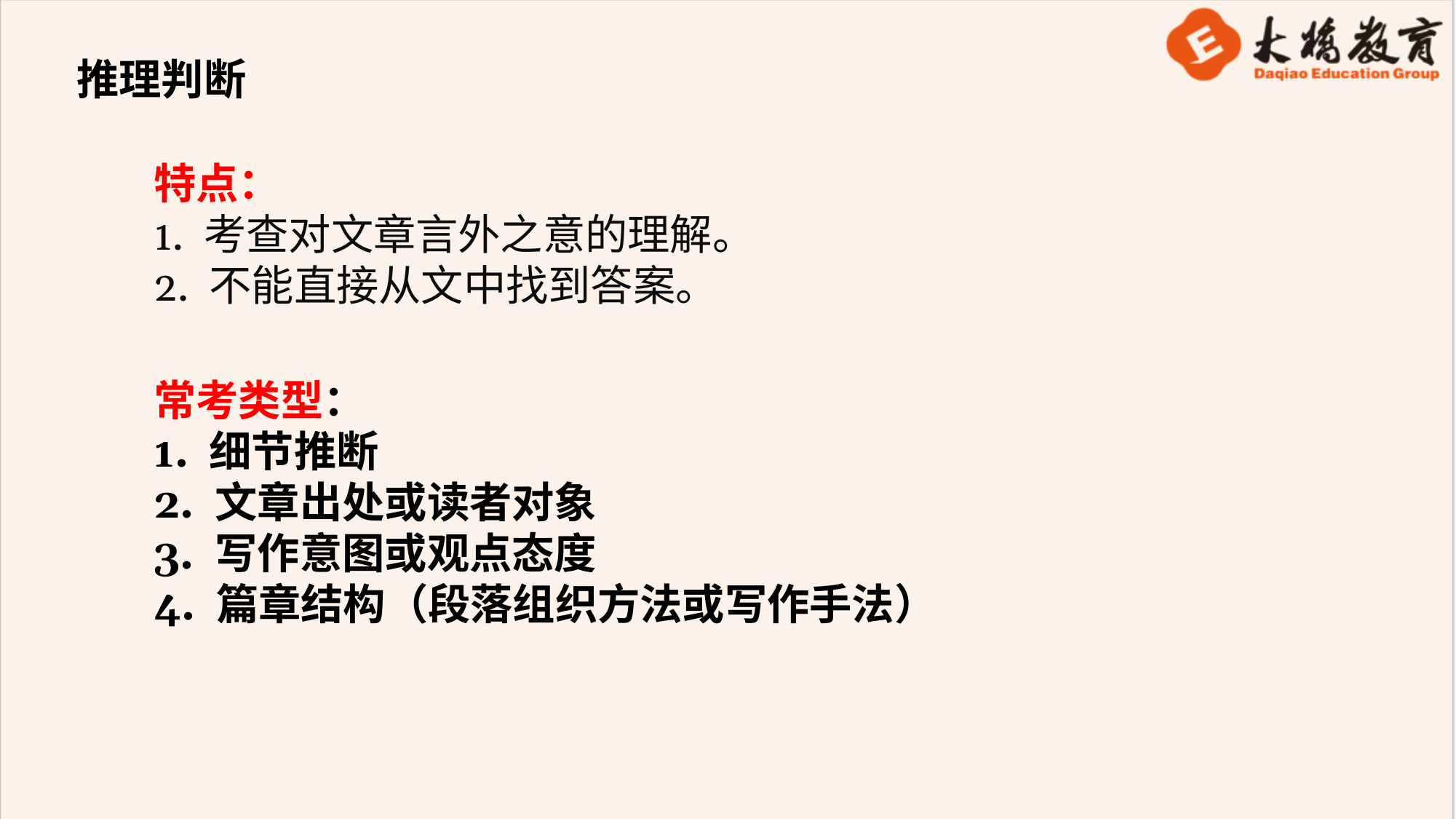

推理判断
特点：
1. 考查对文章言外之意的理解。
2. 不能直接从文中找到答案。
常考类型：
1. 细节推断
2. 文章出处或读者对象
3. 写作意图或观点态度
4. 篇章结构（段落组织方法或写作手法）